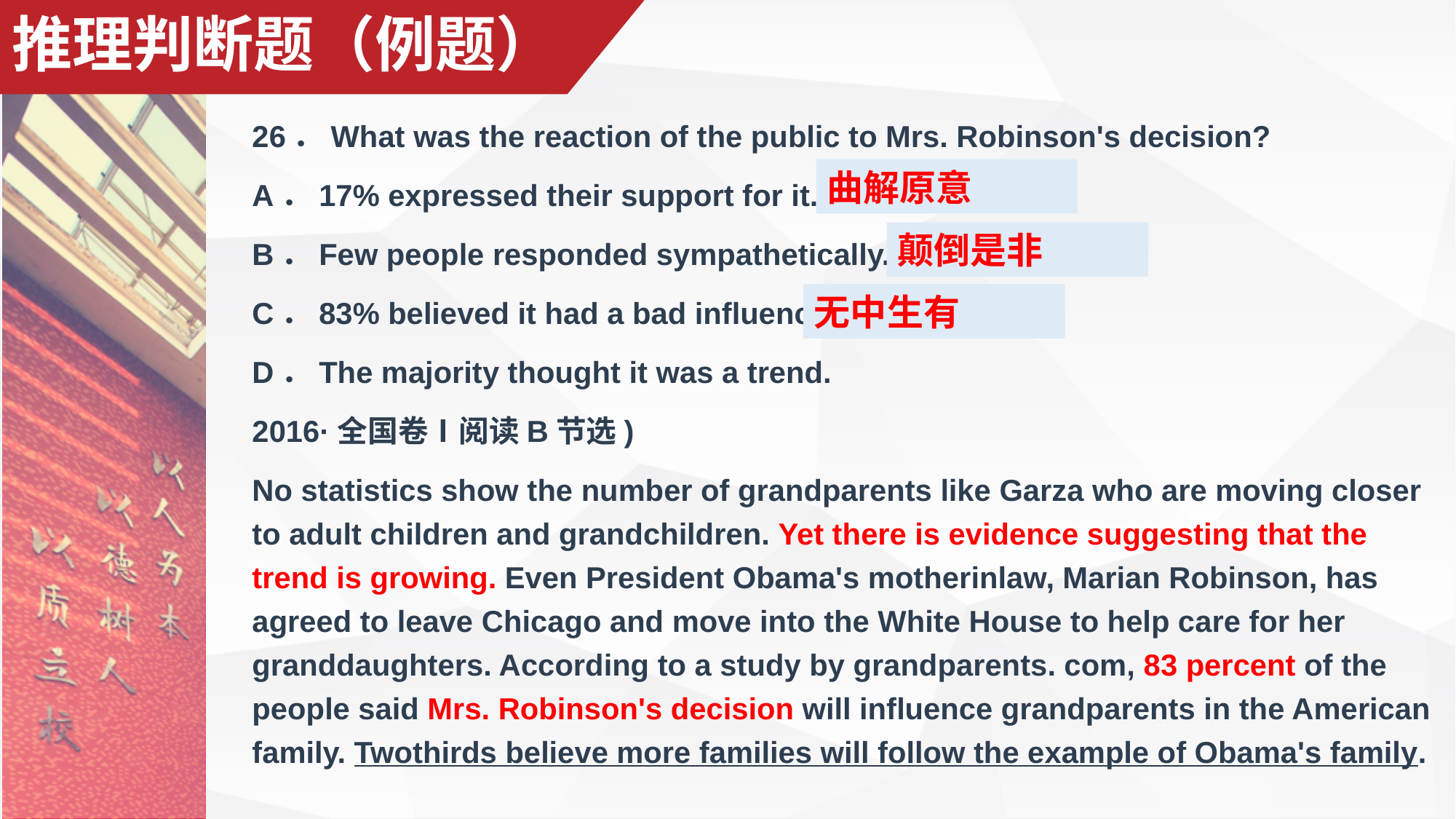

# 推理判断题（例题）

26．What was the reaction of the public to Mrs. Robinson's decision?
A．17% expressed their support for it.
B．Few people responded sympathetically.
C．83% believed it had a bad influence.
D．The majority thought it was a trend.
2016·全国卷Ⅰ阅读B节选)
No statistics show the number of grandparents like Garza who are moving closer to adult children and grandchildren. Yet there is evidence suggesting that the trend is growing. Even President Obama's mother­in­law, Marian Robinson, has agreed to leave Chicago and move into the White House to help care for her granddaughters. According to a study by grandparents. com, 83 percent of the people said Mrs. Robinson's decision will influence grandparents in the American family. Two­thirds believe more families will follow the example of Obama's family.

曲解原意
颠倒是非
无中生有